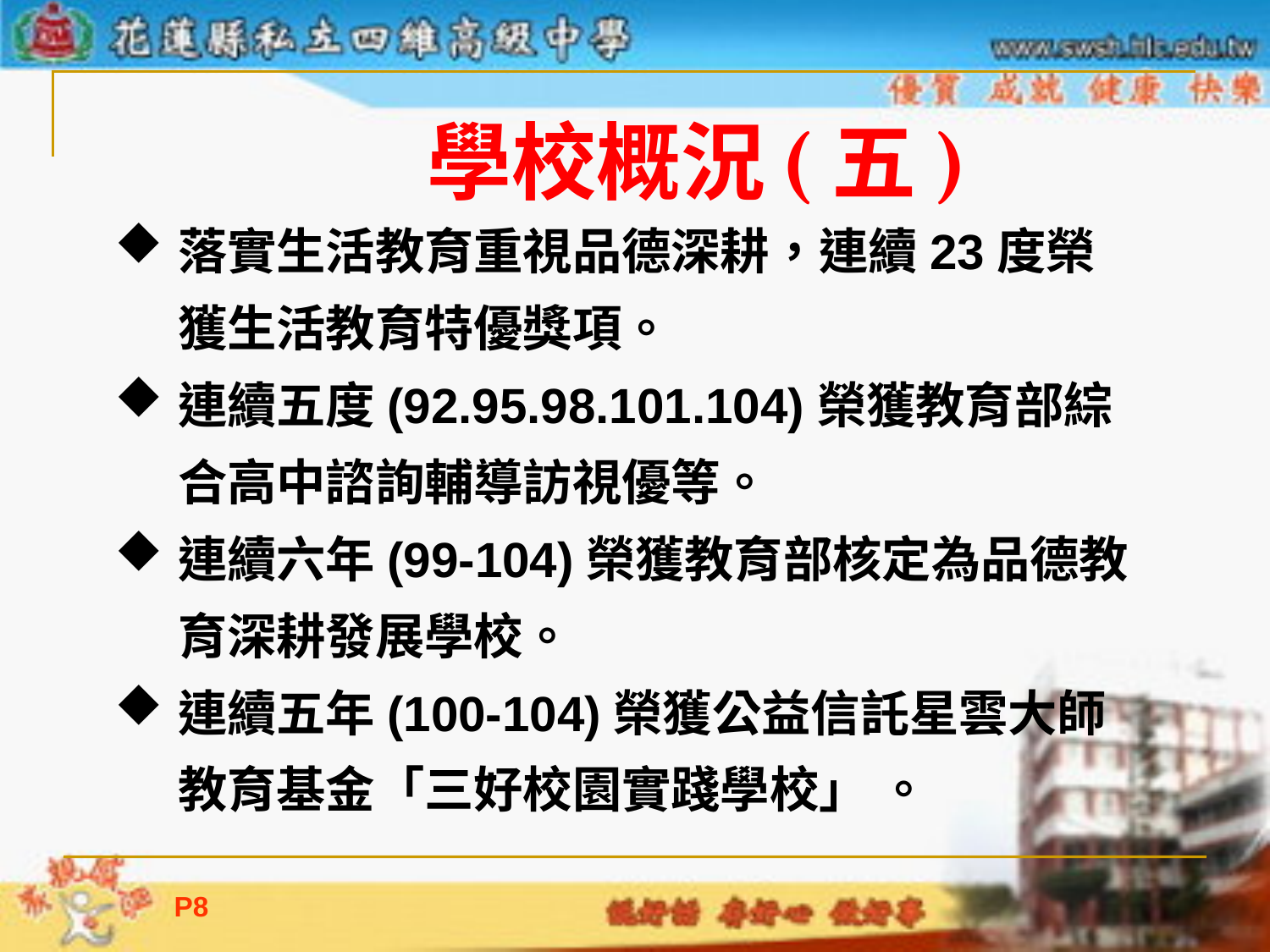

# 學校概況(五)
落實生活教育重視品德深耕，連續23度榮獲生活教育特優獎項。
連續五度(92.95.98.101.104)榮獲教育部綜合高中諮詢輔導訪視優等。
連續六年(99-104)榮獲教育部核定為品德教育深耕發展學校。
連續五年(100-104)榮獲公益信託星雲大師教育基金「三好校園實踐學校」 。
P8